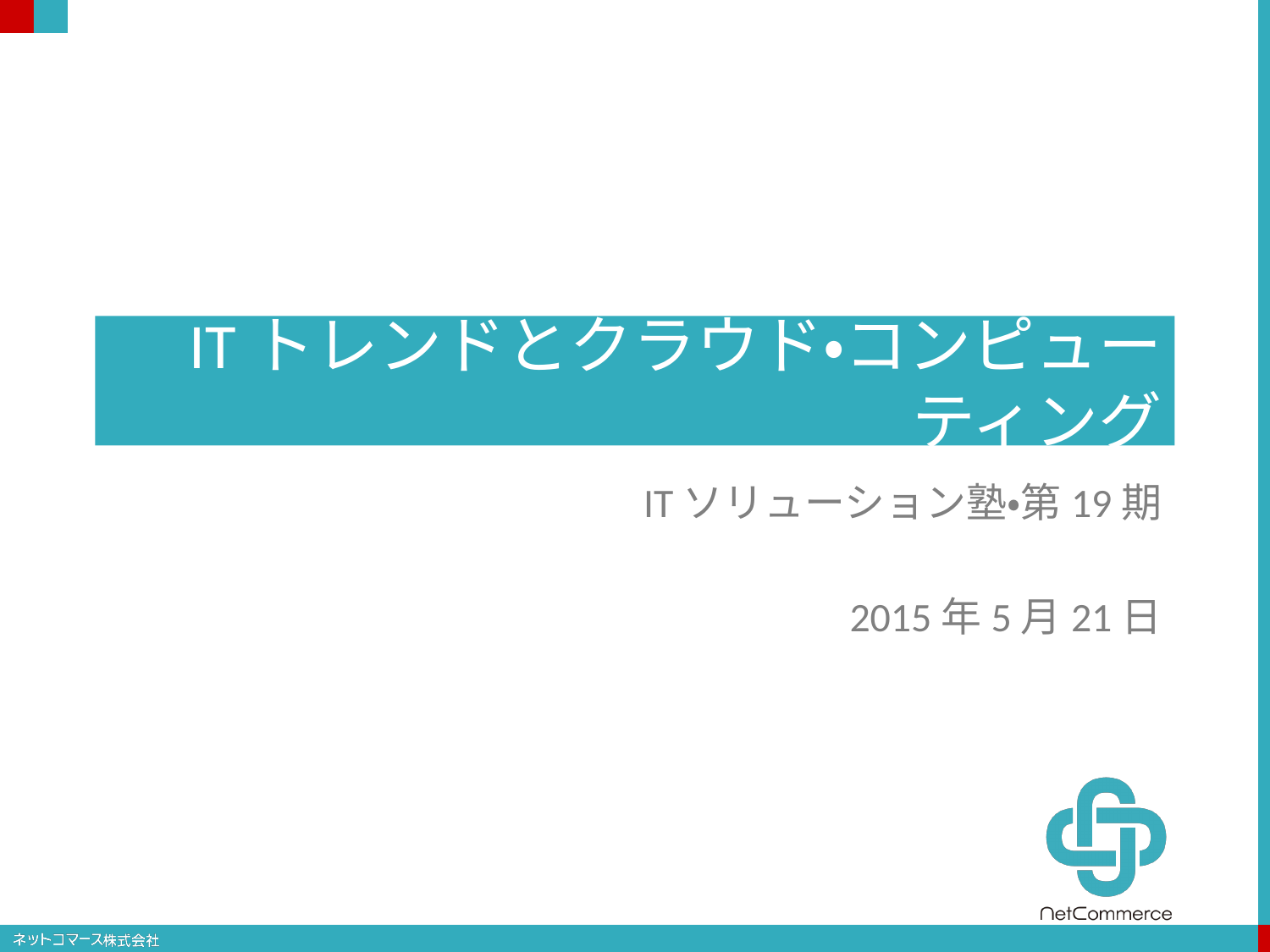

# ITトレンドとクラウド・コンピューティング
ITソリューション塾・第19期

2015年5月21日